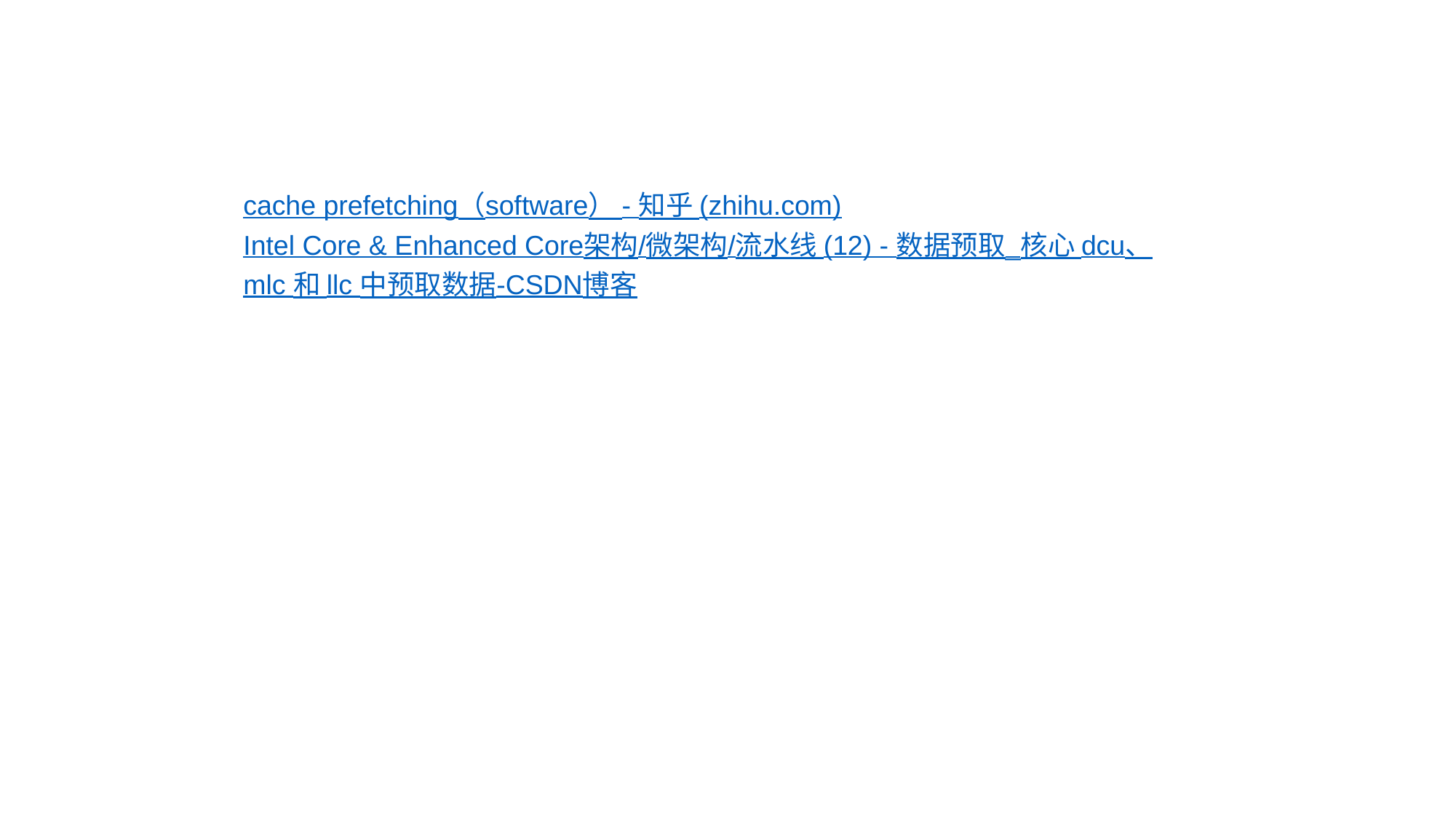

cache prefetching（software） - 知乎 (zhihu.com)
Intel Core & Enhanced Core架构/微架构/流水线 (12) - 数据预取_核心 dcu、mlc 和 llc 中预取数据-CSDN博客